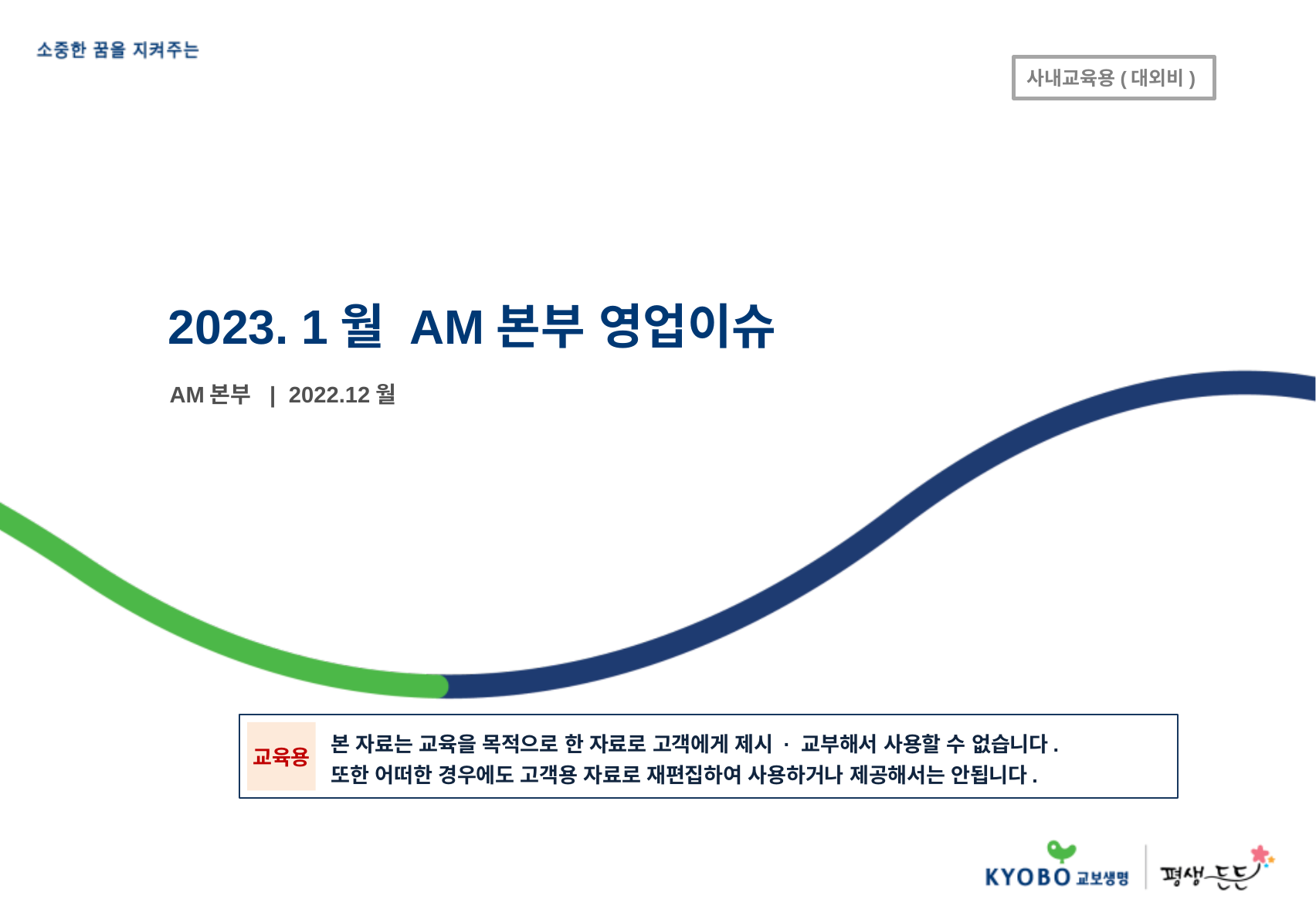

사내교육용(대외비)
2023. 1월 AM본부 영업이슈
AM본부  |  2022.12월
             본 자료는 교육을 목적으로 한 자료로 고객에게 제시 · 교부해서 사용할 수 없습니다.
             또한 어떠한 경우에도 고객용 자료로 재편집하여 사용하거나 제공해서는 안됩니다.
교육용